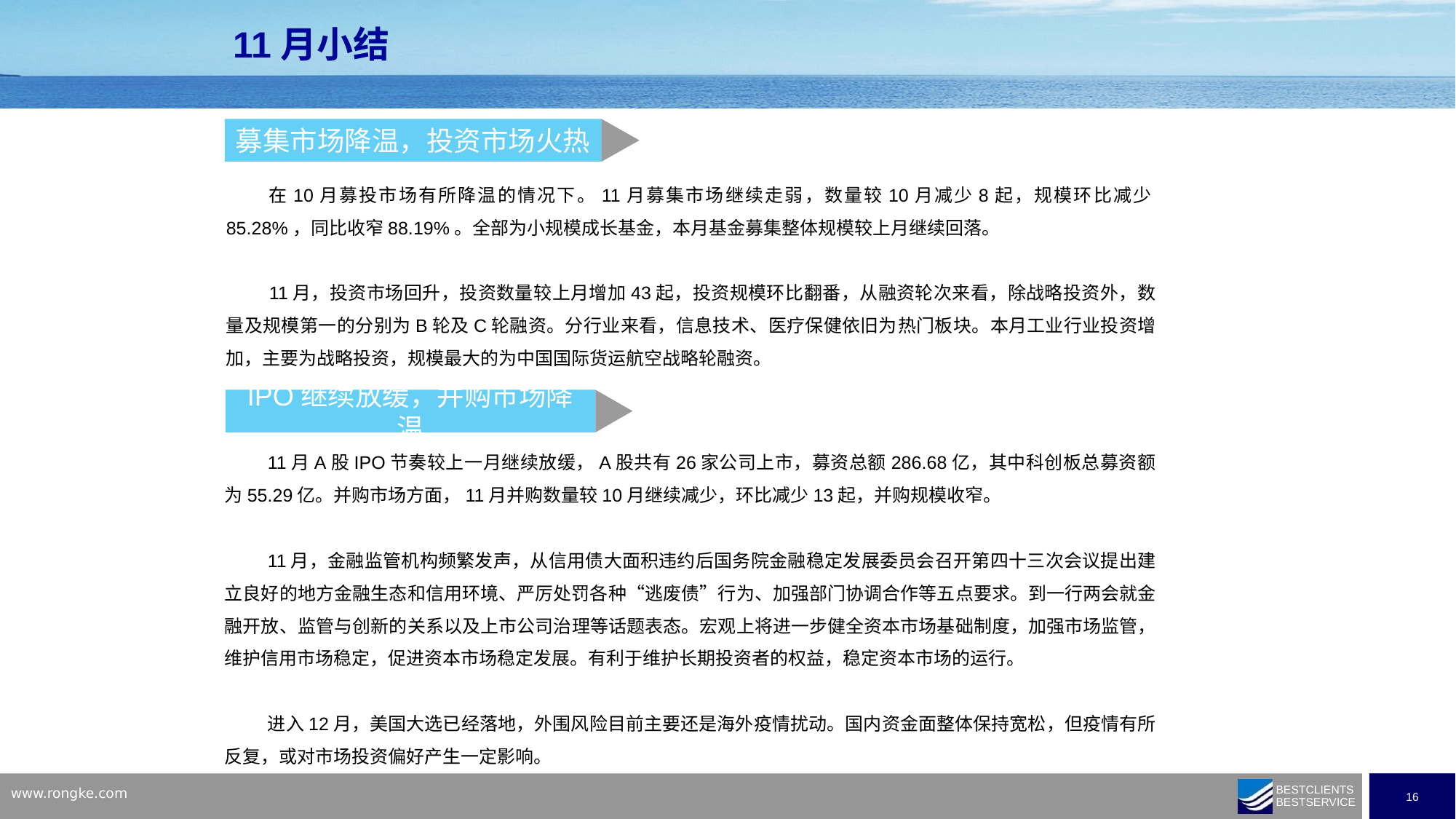

11月小结
募集市场降温，投资市场火热

在10月募投市场有所降温的情况下。11月募集市场继续走弱，数量较10月减少8起，规模环比减少85.28%，同比收窄88.19%。全部为小规模成长基金，本月基金募集整体规模较上月继续回落。

11月，投资市场回升，投资数量较上月增加43起，投资规模环比翻番，从融资轮次来看，除战略投资外，数量及规模第一的分别为B轮及C轮融资。分行业来看，信息技术、医疗保健依旧为热门板块。本月工业行业投资增加，主要为战略投资，规模最大的为中国国际货运航空战略轮融资。
IPO继续放缓，并购市场降温

11月A股IPO节奏较上一月继续放缓，A股共有26家公司上市，募资总额286.68亿，其中科创板总募资额为55.29亿。并购市场方面，11月并购数量较10月继续减少，环比减少13起，并购规模收窄。

11月，金融监管机构频繁发声，从信用债大面积违约后国务院金融稳定发展委员会召开第四十三次会议提出建立良好的地方金融生态和信用环境、严厉处罚各种“逃废债”行为、加强部门协调合作等五点要求。到一行两会就金融开放、监管与创新的关系以及上市公司治理等话题表态。宏观上将进一步健全资本市场基础制度，加强市场监管，维护信用市场稳定，促进资本市场稳定发展。有利于维护长期投资者的权益，稳定资本市场的运行。

进入12月，美国大选已经落地，外围风险目前主要还是海外疫情扰动。国内资金面整体保持宽松，但疫情有所反复，或对市场投资偏好产生一定影响。